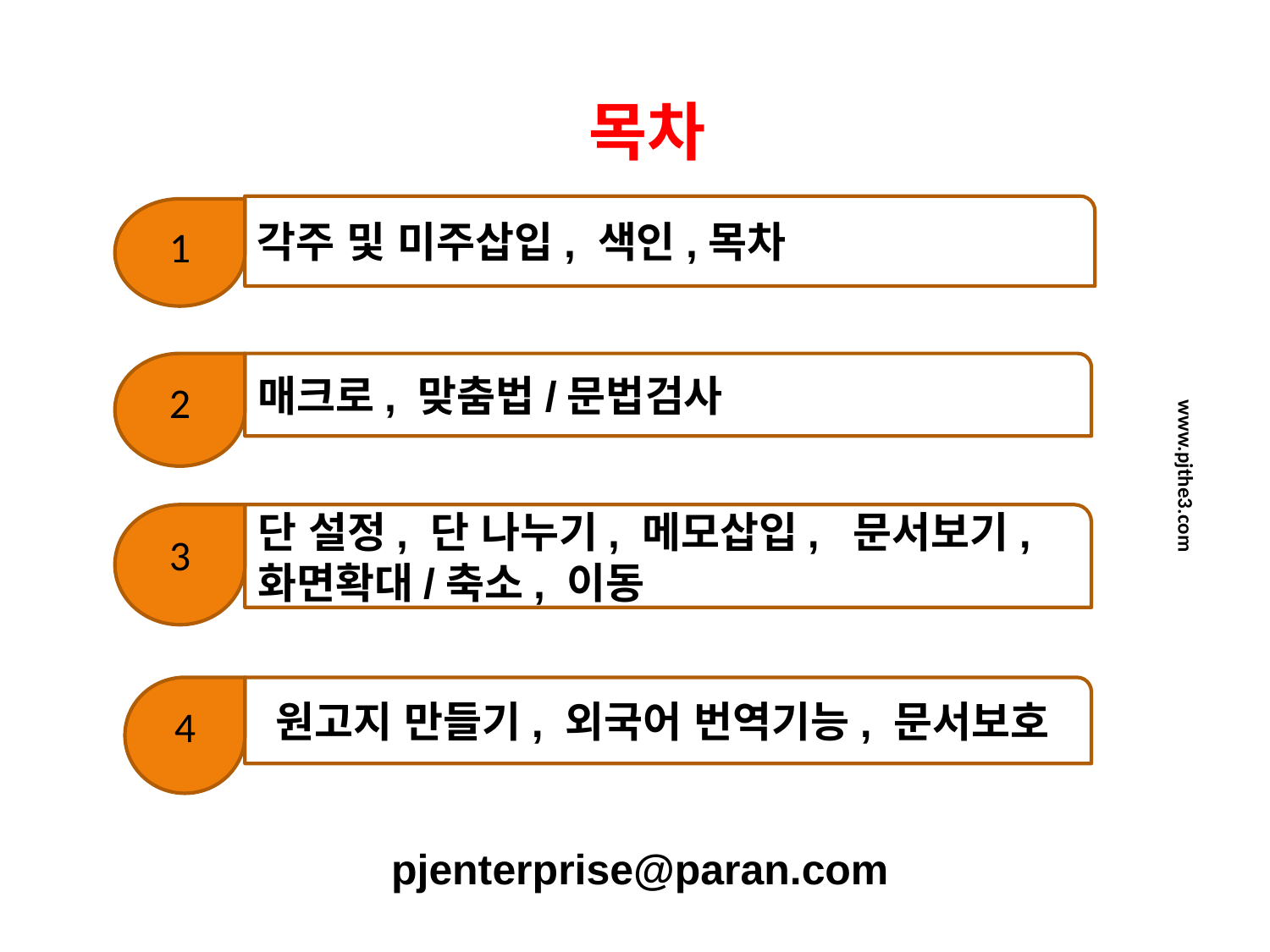

목차

각주 및 미주삽입, 색인,목차
1
2
매크로, 맞춤법/문법검사
단 설정, 단 나누기, 메모삽입,  문서보기, 화면확대/축소, 이동
3
 원고지 만들기, 외국어 번역기능, 문서보호
4
www.pjthe3.com
pjenterprise@paran.com